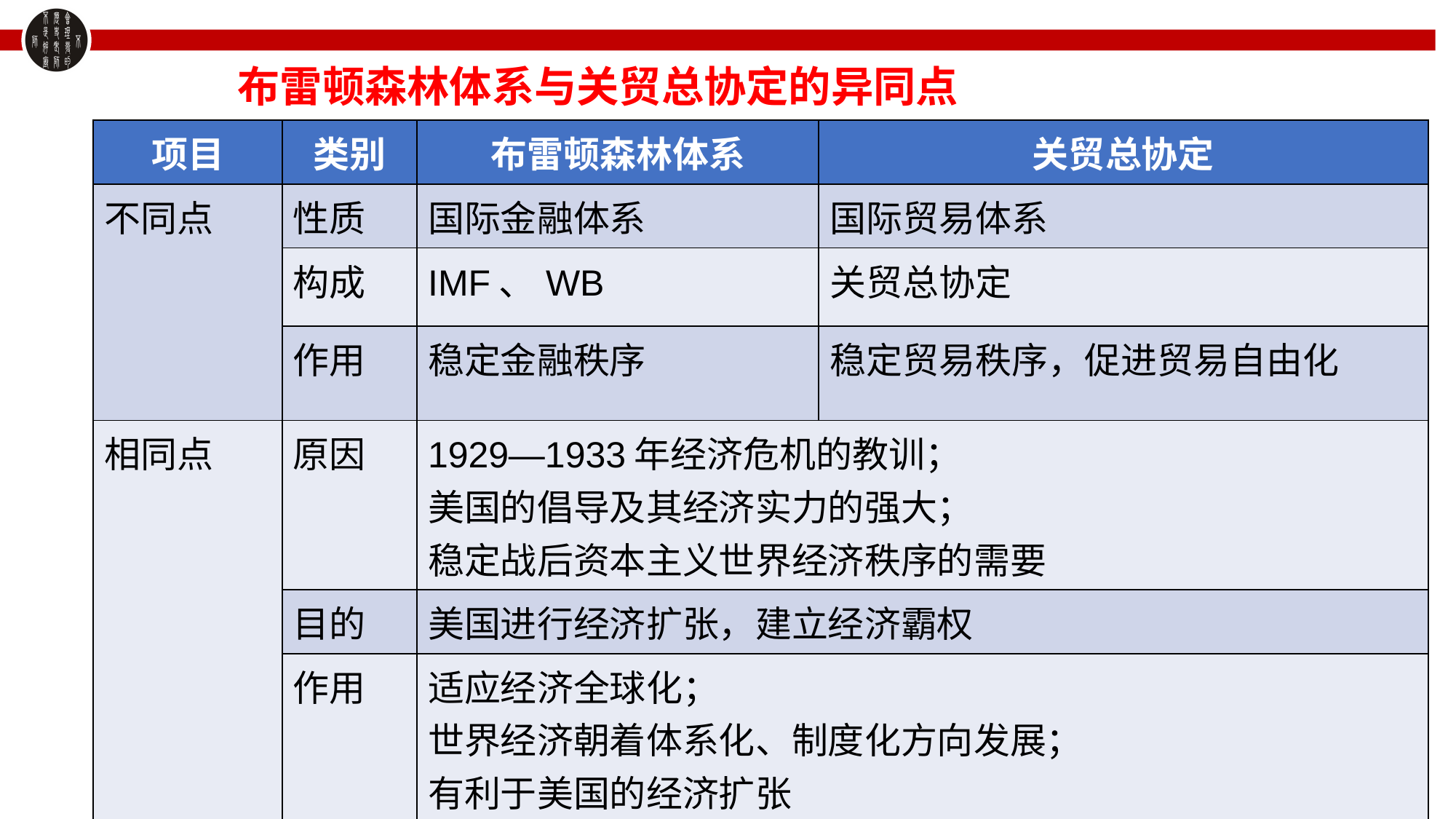

布雷顿森林体系与关贸总协定的异同点
| 项目 | 类别 | 布雷顿森林体系 | 关贸总协定 |
| --- | --- | --- | --- |
| 不同点 | 性质 | 国际金融体系 | 国际贸易体系 |
|  | 构成 | IMF、WB | 关贸总协定 |
|  | 作用 | 稳定金融秩序 | 稳定贸易秩序，促进贸易自由化 |
| 相同点 | 原因 | 1929—1933年经济危机的教训； 美国的倡导及其经济实力的强大； 稳定战后资本主义世界经济秩序的需要 |  |
|  | 目的 | 美国进行经济扩张，建立经济霸权 |  |
|  | 作用 | 适应经济全球化； 世界经济朝着体系化、制度化方向发展； 有利于美国的经济扩张 |  |